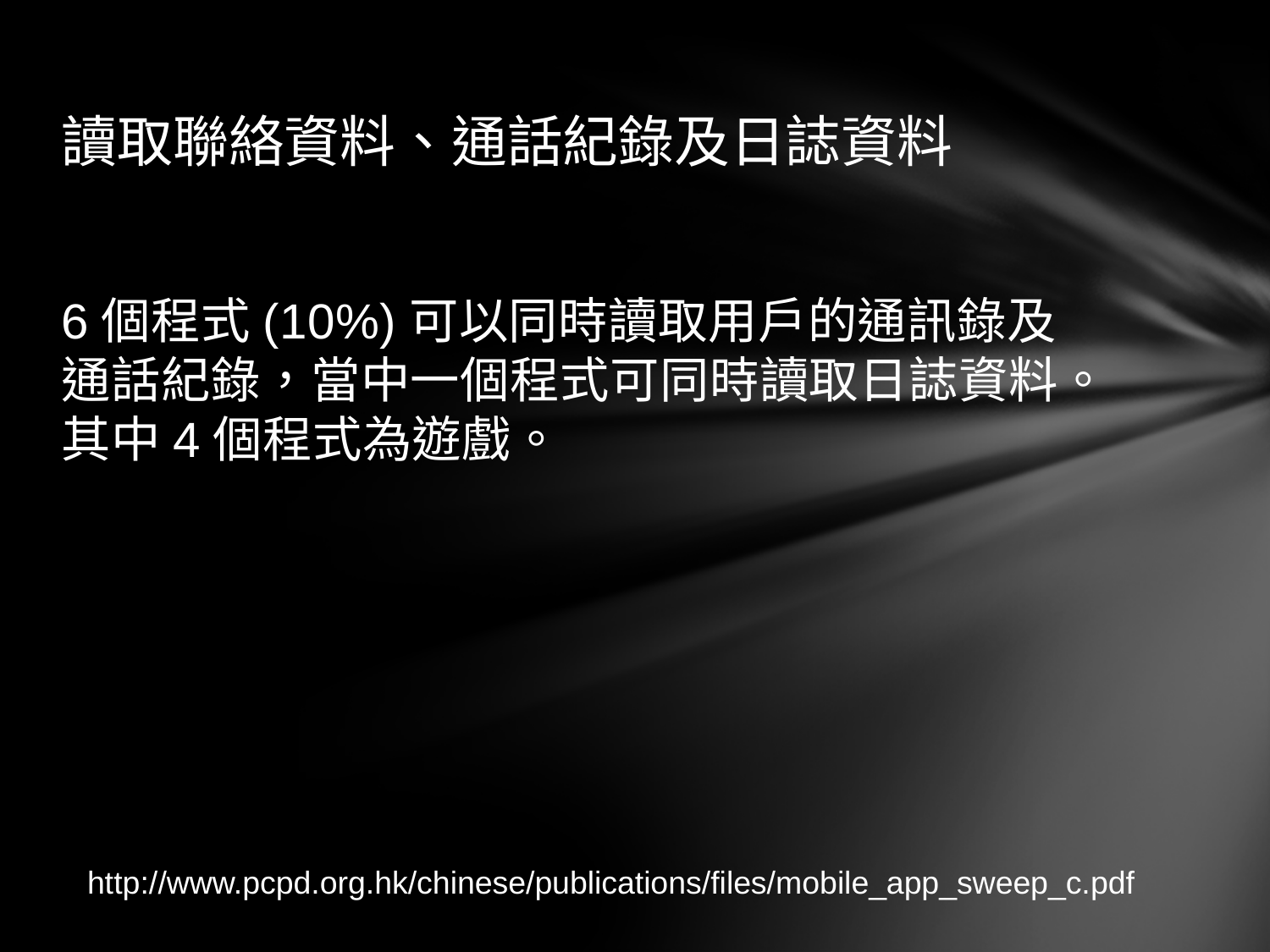

# 讀取聯絡資料、通話紀錄及日誌資料

6個程式(10%)可以同時讀取用戶的通訊錄及通話紀錄，當中一個程式可同時讀取日誌資料。其中4個程式為遊戲。
http://www.pcpd.org.hk/chinese/publications/files/mobile_app_sweep_c.pdf